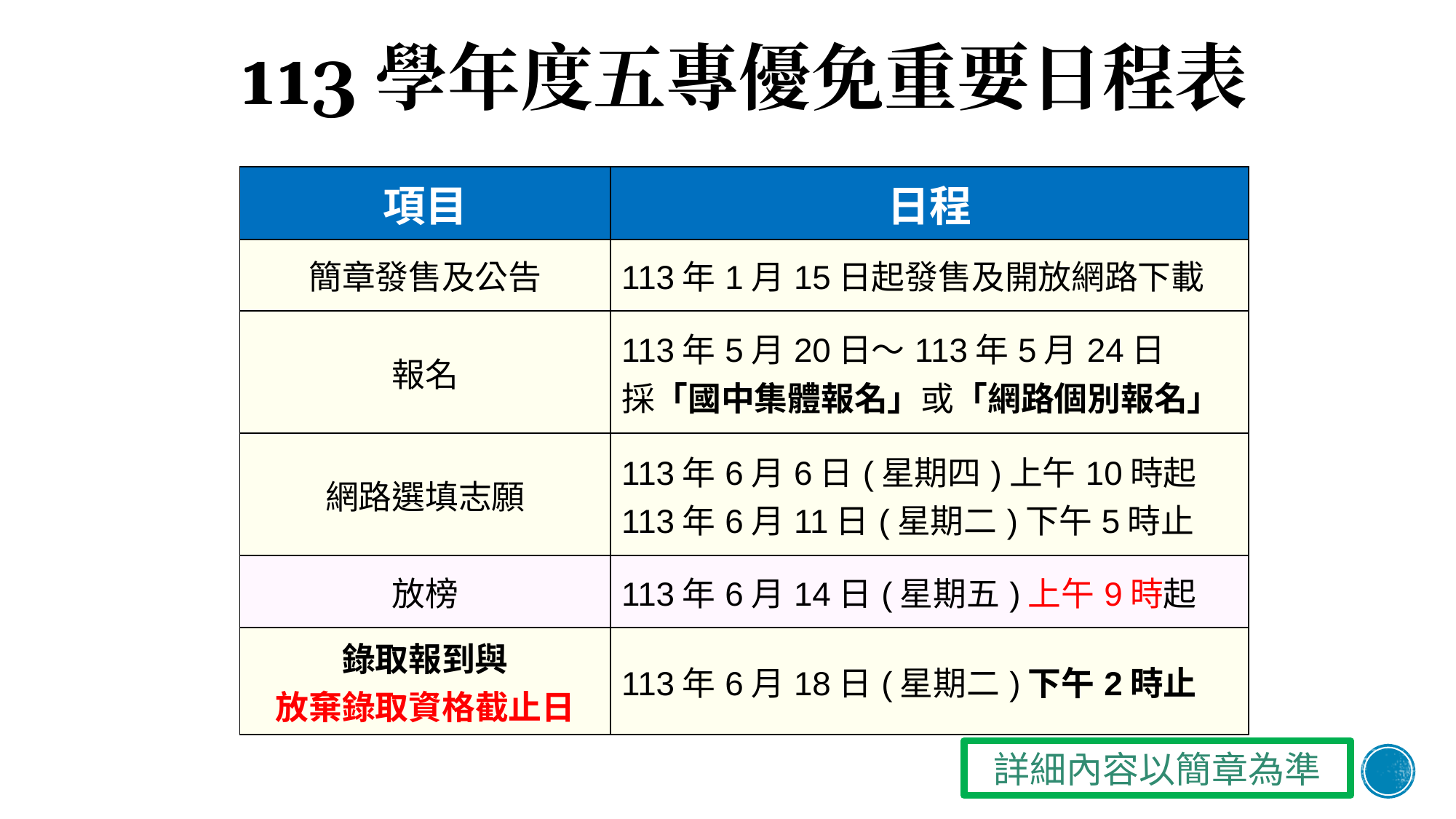

# 113學年度五專優免重要日程表
| 項目 | 日程 |
| --- | --- |
| 簡章發售及公告 | 113年1月15日起發售及開放網路下載 |
| 報名 | 113年5月20日～113年5月24日 採「國中集體報名」或「網路個別報名」 |
| 網路選填志願 | 113年6月6日(星期四)上午10時起 113年6月11日(星期二)下午5時止 |
| 放榜 | 113年6月14日(星期五)上午9時起 |
| 錄取報到與 放棄錄取資格截止日 | 113年6月18日(星期二)下午2時止 |
詳細內容以簡章為準